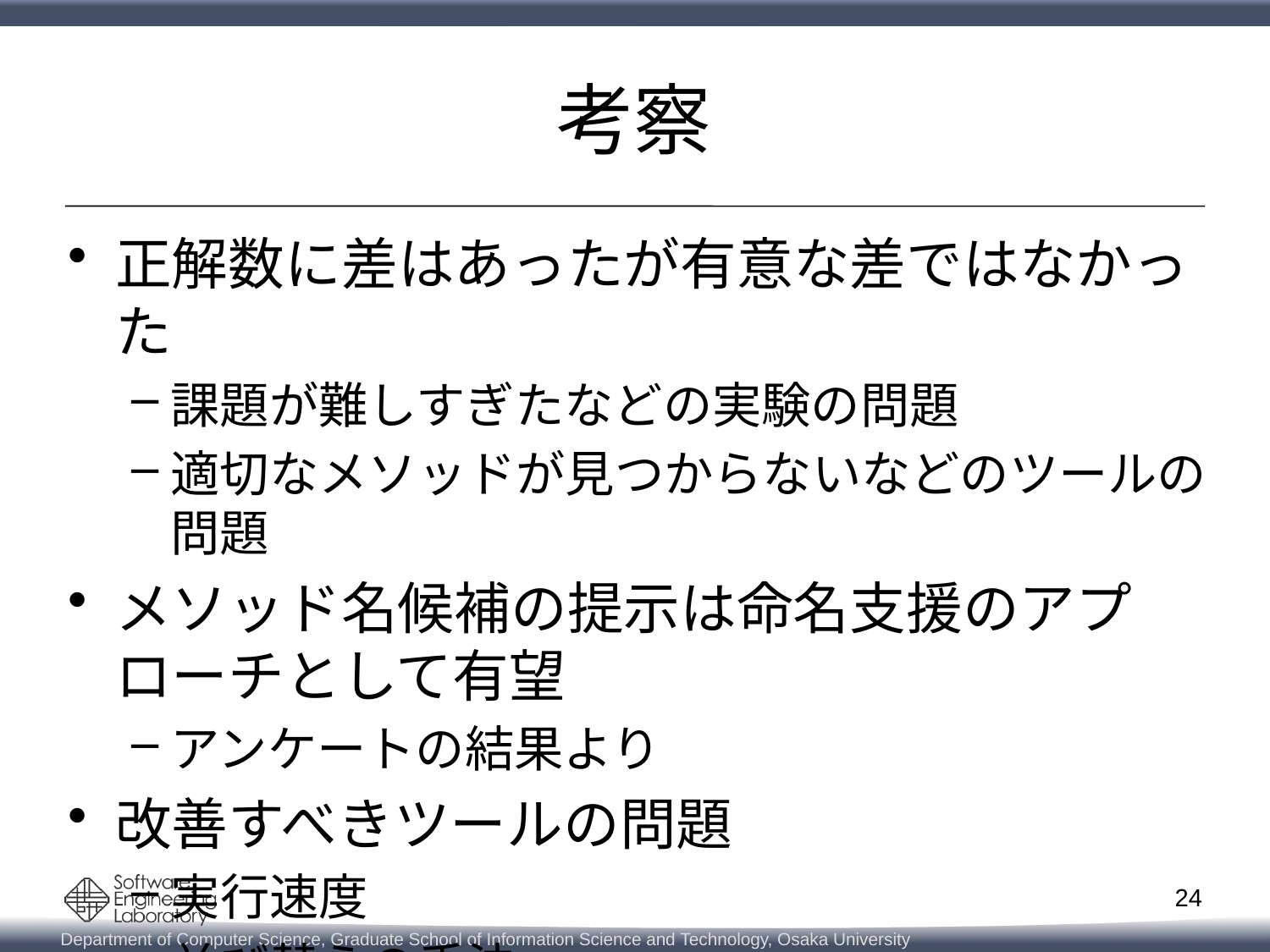

# 考察
正解数に差はあったが有意な差ではなかった
課題が難しすぎたなどの実験の問題
適切なメソッドが見つからないなどのツールの問題
メソッド名候補の提示は命名支援のアプローチとして有望
アンケートの結果より
改善すべきツールの問題
実行速度
並び替えの手法
24